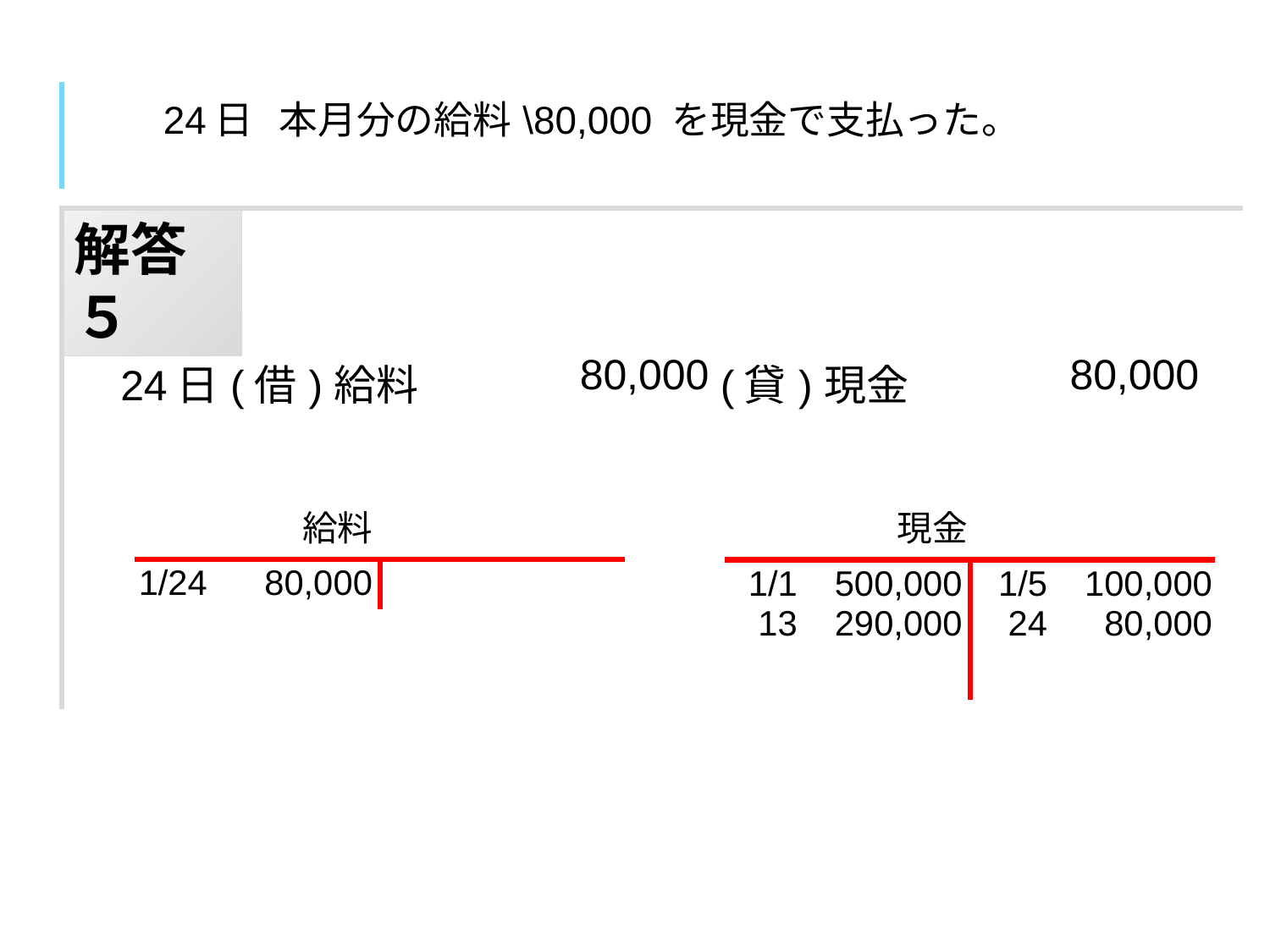

| 24日 | 本月分の給料\80,000 を現金で支払った。 |
| --- | --- |
解答５

| 24日 | (借) | 給料 | 80,000 | (貸) | 現金 | 80,000 |
| --- | --- | --- | --- | --- | --- | --- |
給料
現金
1/1
 500,000
1/5
 100,000
 13
 290,000
1/24
80,000
 24
80,000